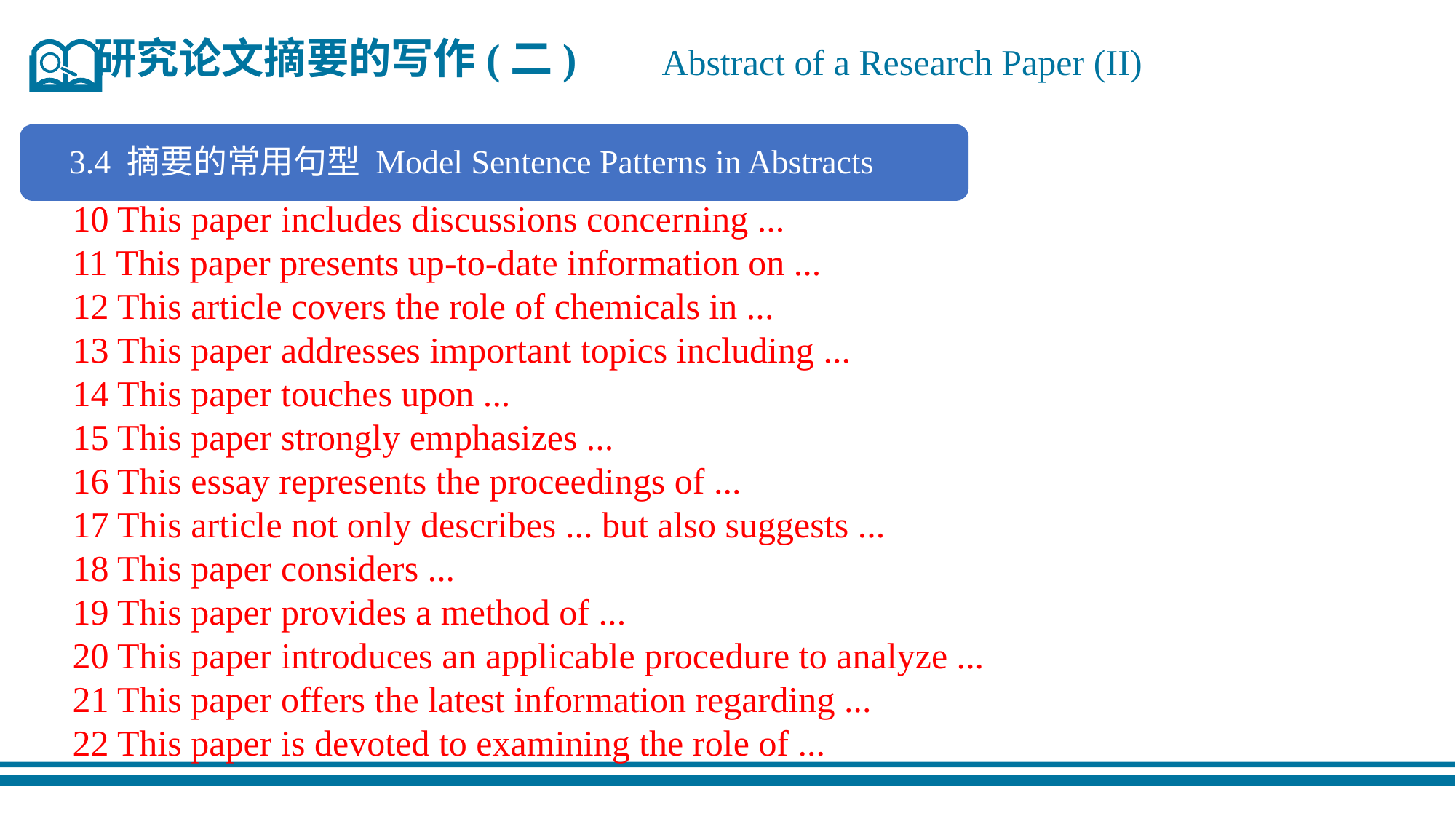

研究论文摘要的写作(二)
Abstract of a Research Paper (II)
3.4 摘要的常用句型 Model Sentence Patterns in Abstracts

10 This paper includes discussions concerning ...
11 This paper presents up-to-date information on ...
12 This article covers the role of chemicals in ...
13 This paper addresses important topics including ...
14 This paper touches upon ...
15 This paper strongly emphasizes ...
16 This essay represents the proceedings of ...
17 This article not only describes ... but also suggests ...
18 This paper considers ...
19 This paper provides a method of ...
20 This paper introduces an applicable procedure to analyze ...
21 This paper offers the latest information regarding ...
22 This paper is devoted to examining the role of ...